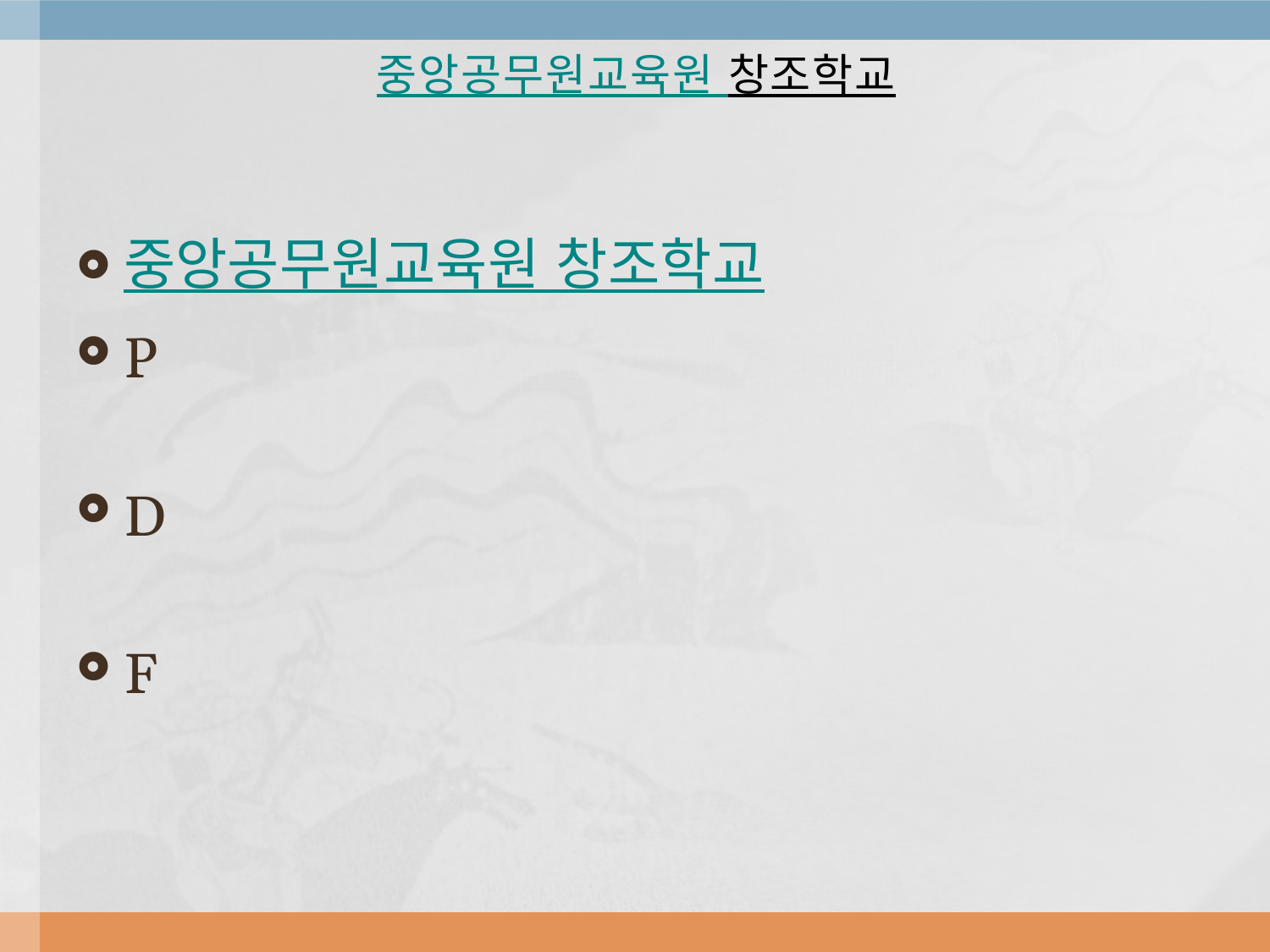

# 중앙공무원교육원 창조학교
중앙공무원교육원 창조학교
P

D

F